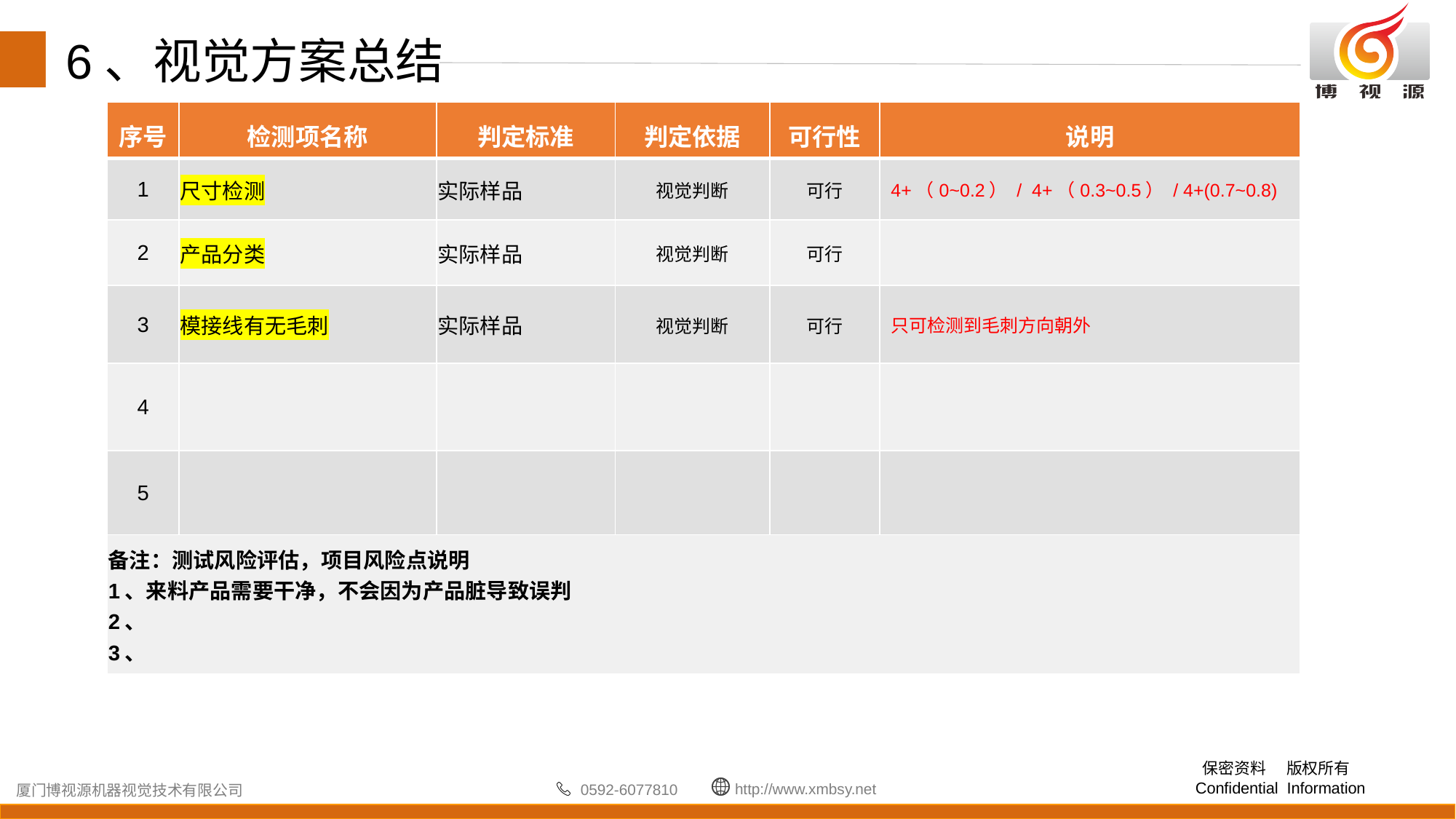

6、视觉方案总结
| 序号 | 检测项名称 | 判定标准 | 判定依据 | 可行性 | 说明 |
| --- | --- | --- | --- | --- | --- |
| 1 | 尺寸检测 | 实际样品 | 视觉判断 | 可行 | 4+（0~0.2） / 4+（0.3~0.5） / 4+(0.7~0.8) |
| 2 | 产品分类 | 实际样品 | 视觉判断 | 可行 |  |
| 3 | 模接线有无毛刺 | 实际样品 | 视觉判断 | 可行 | 只可检测到毛刺方向朝外 |
| 4 |  |  |  |  |  |
| 5 |  |  |  |  |  |
| 备注：测试风险评估，项目风险点说明 1、来料产品需要干净，不会因为产品脏导致误判 2、 3、 |  |  |  |  |  |